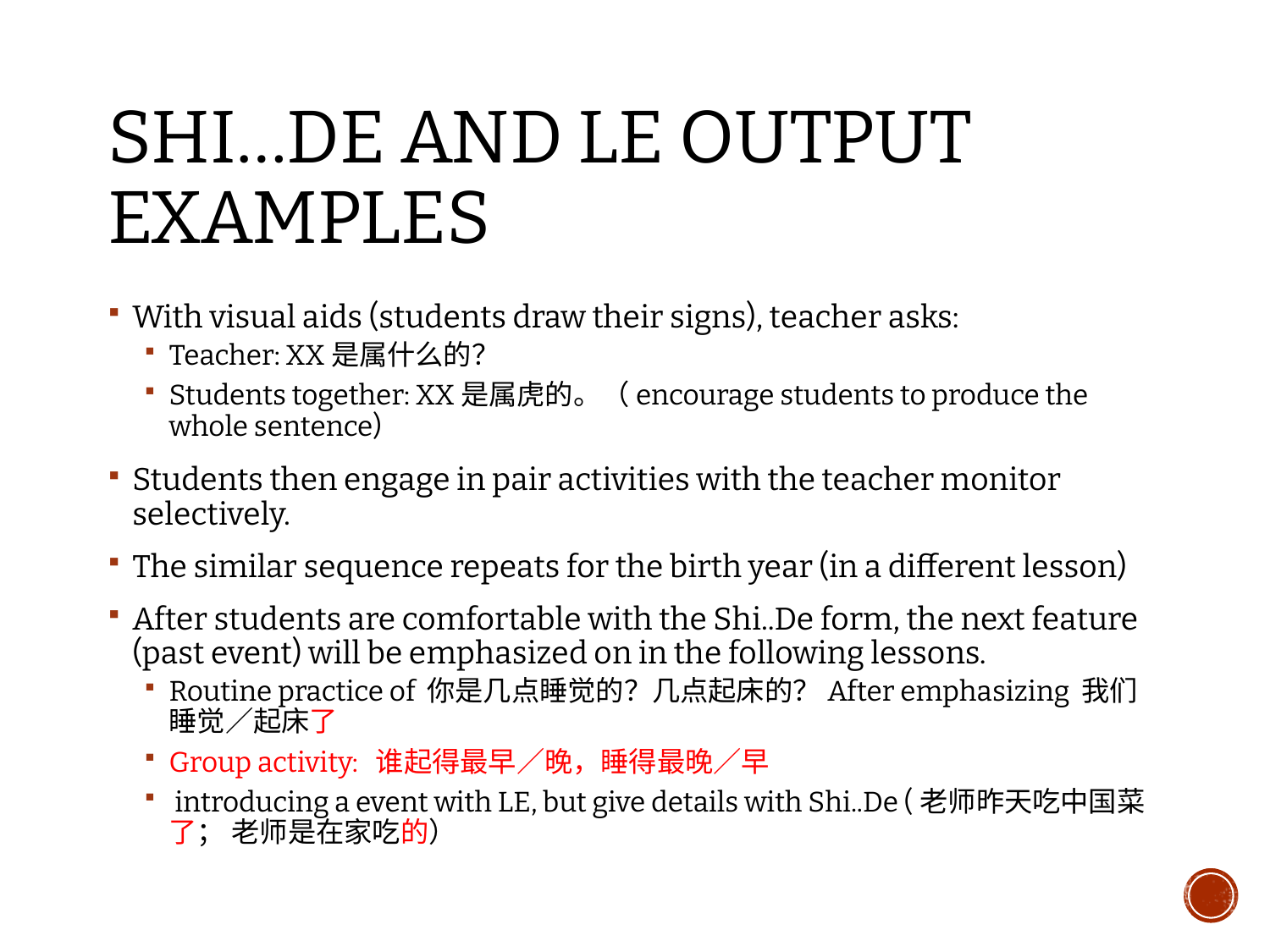

# SHI…DE and LE output examples
With visual aids (students draw their signs), teacher asks:
Teacher: XX是属什么的？
Students together: XX是属虎的。（encourage students to produce the whole sentence)
Students then engage in pair activities with the teacher monitor selectively.
The similar sequence repeats for the birth year (in a different lesson)
After students are comfortable with the Shi..De form, the next feature (past event) will be emphasized on in the following lessons.
Routine practice of 你是几点睡觉的？几点起床的？After emphasizing 我们睡觉／起床了
Group activity:  谁起得最早／晚，睡得最晚／早
 introducing a event with LE, but give details with Shi..De (老师昨天吃中国菜了； 老师是在家吃的）